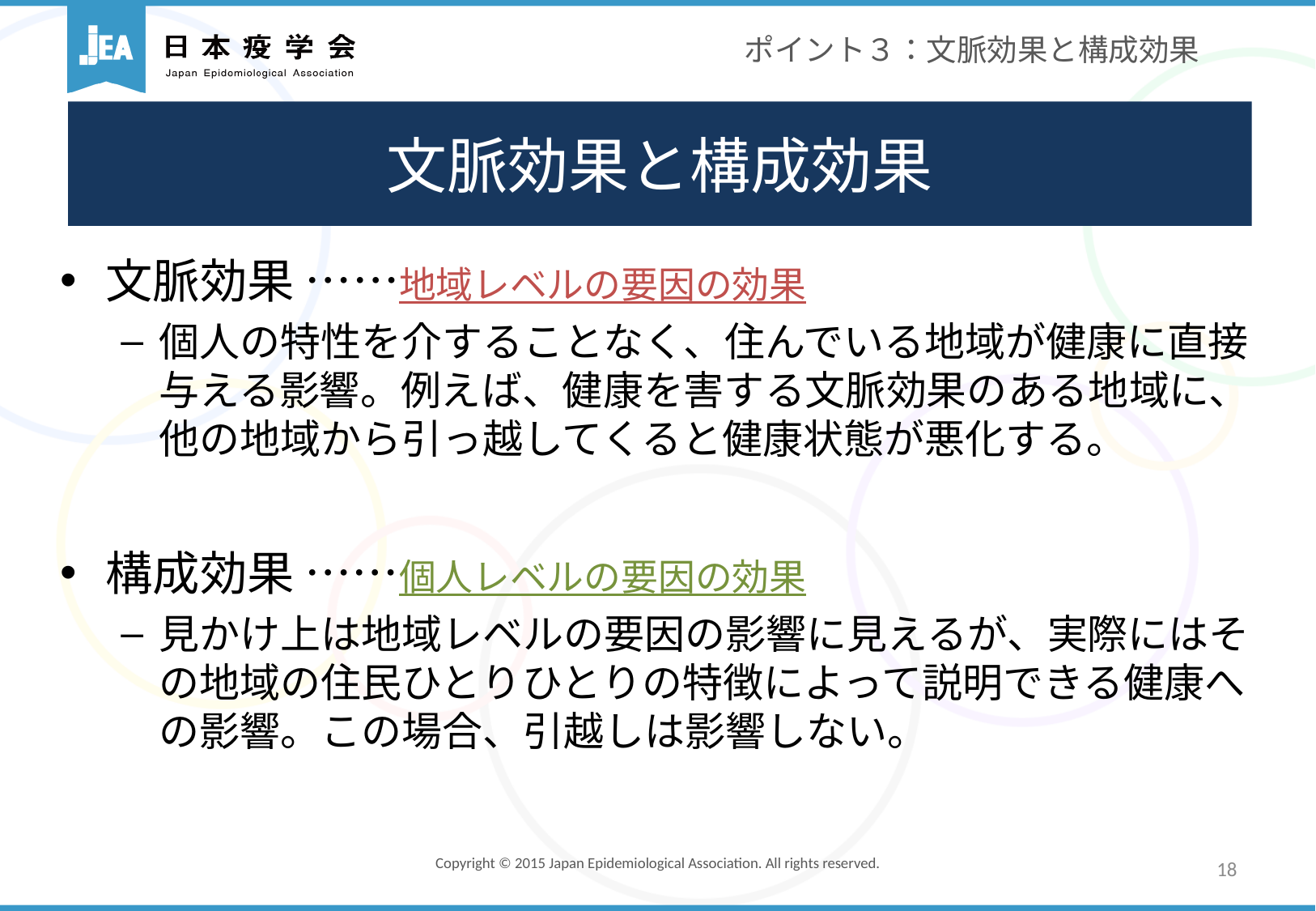

ポイント３：文脈効果と構成効果
文脈効果と構成効果
文脈効果 ……地域レベルの要因の効果
個人の特性を介することなく、住んでいる地域が健康に直接与える影響。例えば、健康を害する文脈効果のある地域に、他の地域から引っ越してくると健康状態が悪化する。

構成効果 ……個人レベルの要因の効果
見かけ上は地域レベルの要因の影響に見えるが、実際にはその地域の住民ひとりひとりの特徴によって説明できる健康への影響。この場合、引越しは影響しない。
18